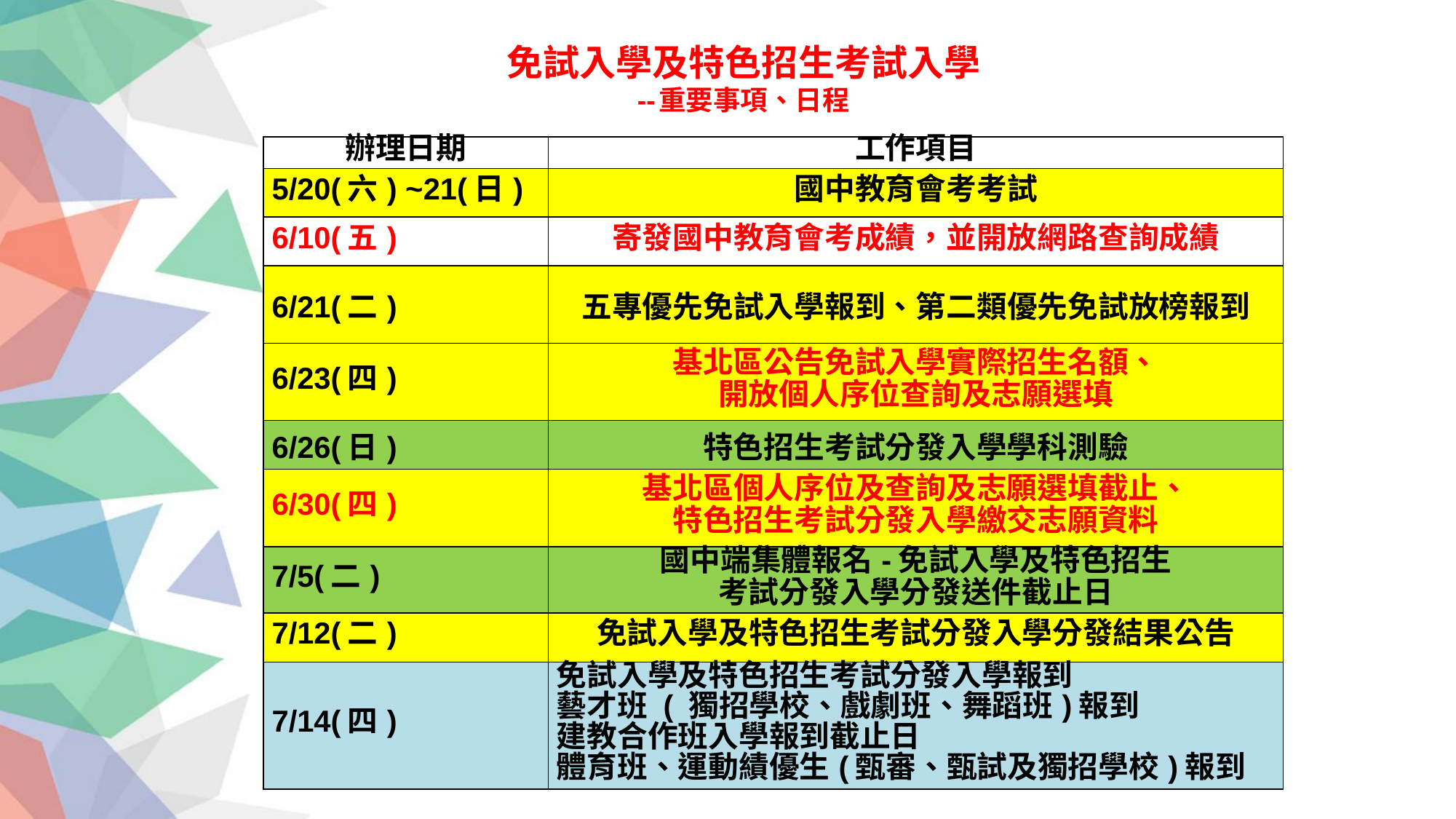

# 免試入學及特色招生考試入學 --重要事項、日程
| 辦理日期 | 工作項目 |
| --- | --- |
| 5/20(六) ~21(日) | 國中教育會考考試 |
| 6/10(五) | 寄發國中教育會考成績，並開放網路查詢成績 |
| 6/21(二) | 五專優先免試入學報到、第二類優先免試放榜報到 |
| 6/23(四) | 基北區公告免試入學實際招生名額、 開放個人序位查詢及志願選填 |
| 6/26(日) | 特色招生考試分發入學學科測驗 |
| 6/30(四) | 基北區個人序位及查詢及志願選填截止、 特色招生考試分發入學繳交志願資料 |
| 7/5(二) | 國中端集體報名-免試入學及特色招生 考試分發入學分發送件截止日 |
| 7/12(二) | 免試入學及特色招生考試分發入學分發結果公告 |
| 7/14(四) | 免試入學及特色招生考試分發入學報到 藝才班 ( 獨招學校、戲劇班、舞蹈班)報到 建教合作班入學報到截止日 體育班、運動績優生(甄審、甄試及獨招學校)報到 |